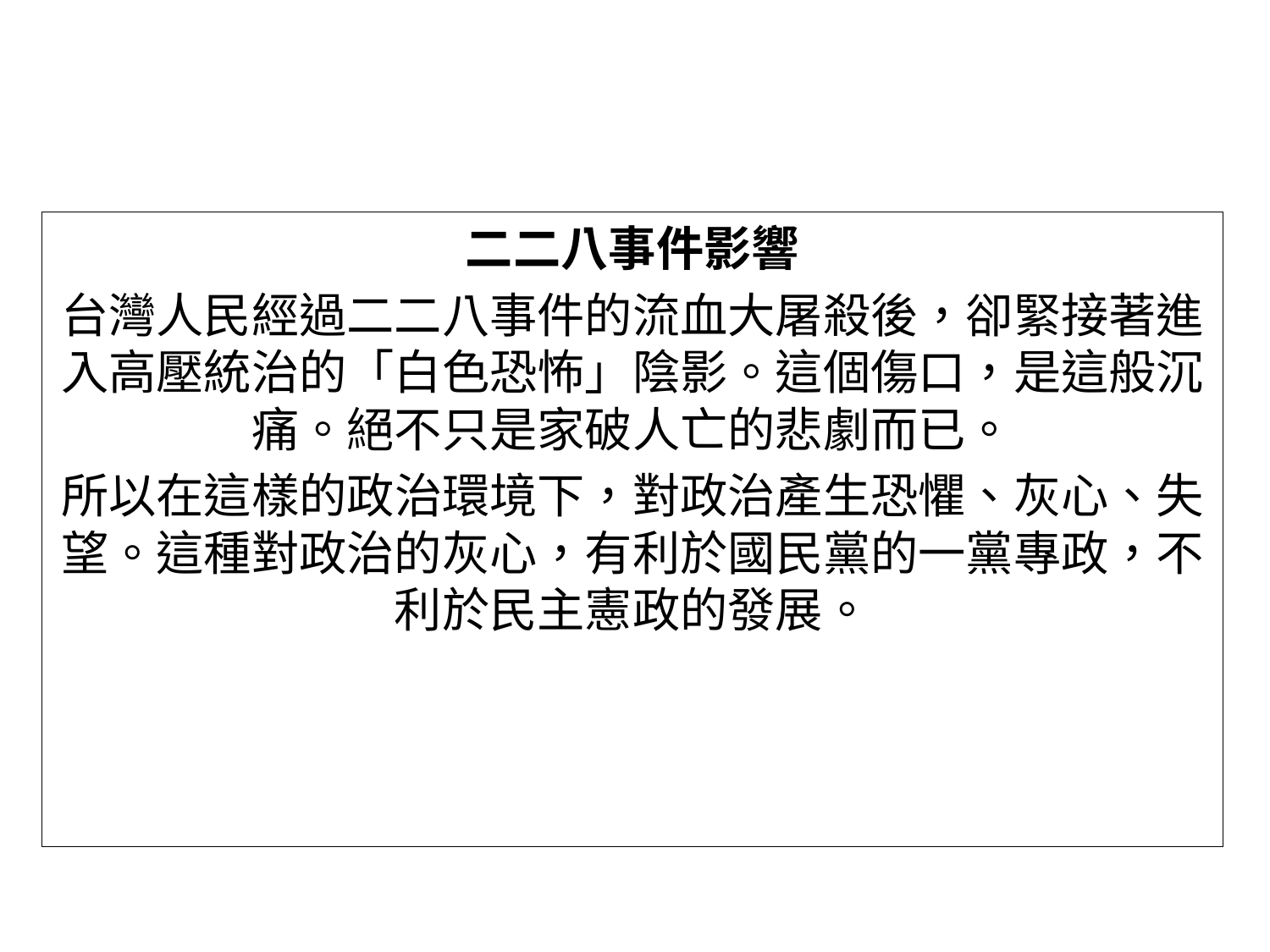

二二八事件影響
台灣人民經過二二八事件的流血大屠殺後，卻緊接著進入高壓統治的「白色恐怖」陰影。這個傷口，是這般沉痛。絕不只是家破人亡的悲劇而已。
所以在這樣的政治環境下，對政治產生恐懼、灰心、失望。這種對政治的灰心，有利於國民黨的一黨專政，不利於民主憲政的發展。